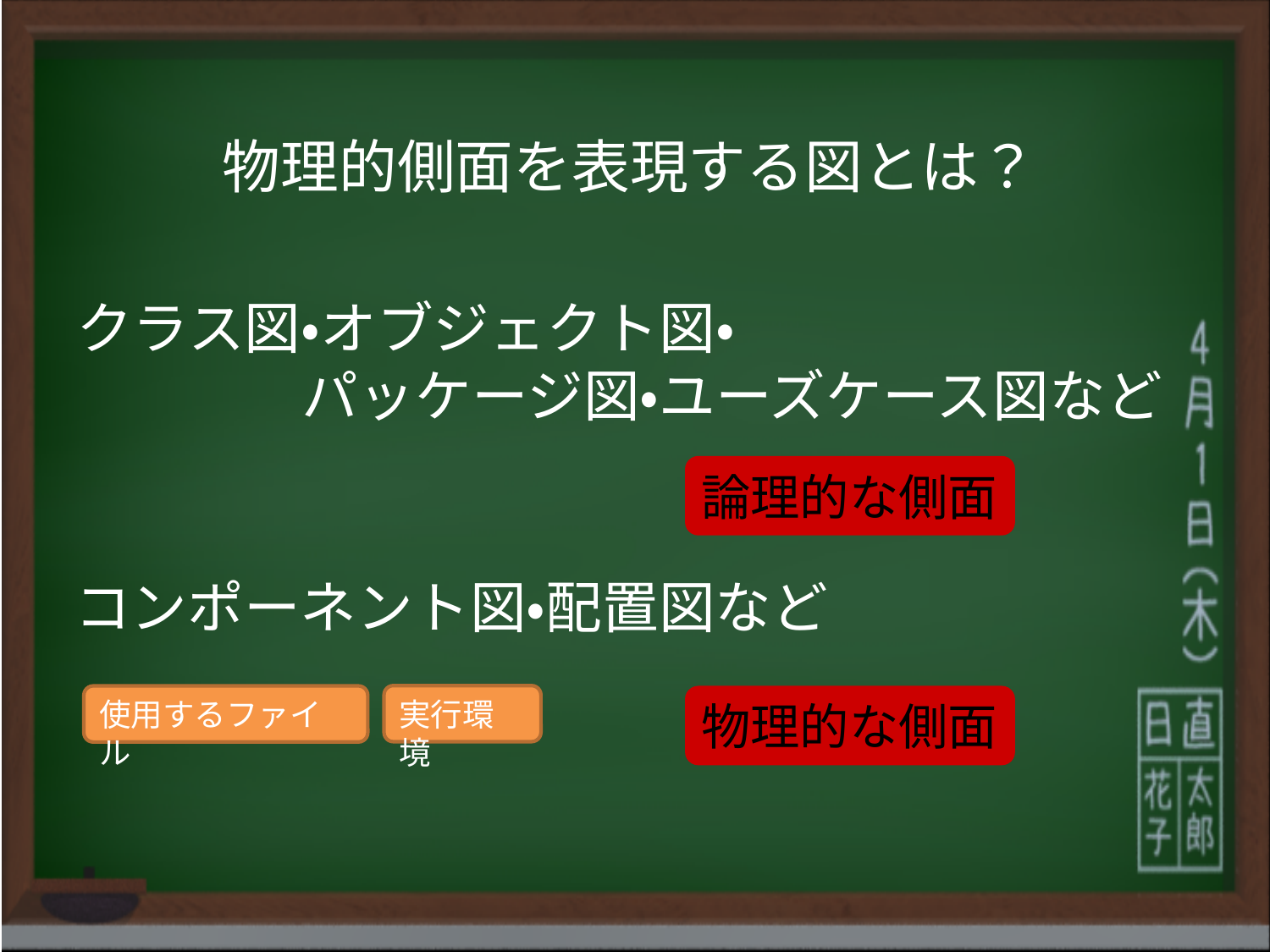

# 物理的側面を表現する図とは？
クラス図・オブジェクト図・　　　　　　　　　　　　パッケージ図・ユーズケース図など
論理的な側面
コンポーネント図・配置図など
実行環境
使用するファイル
物理的な側面